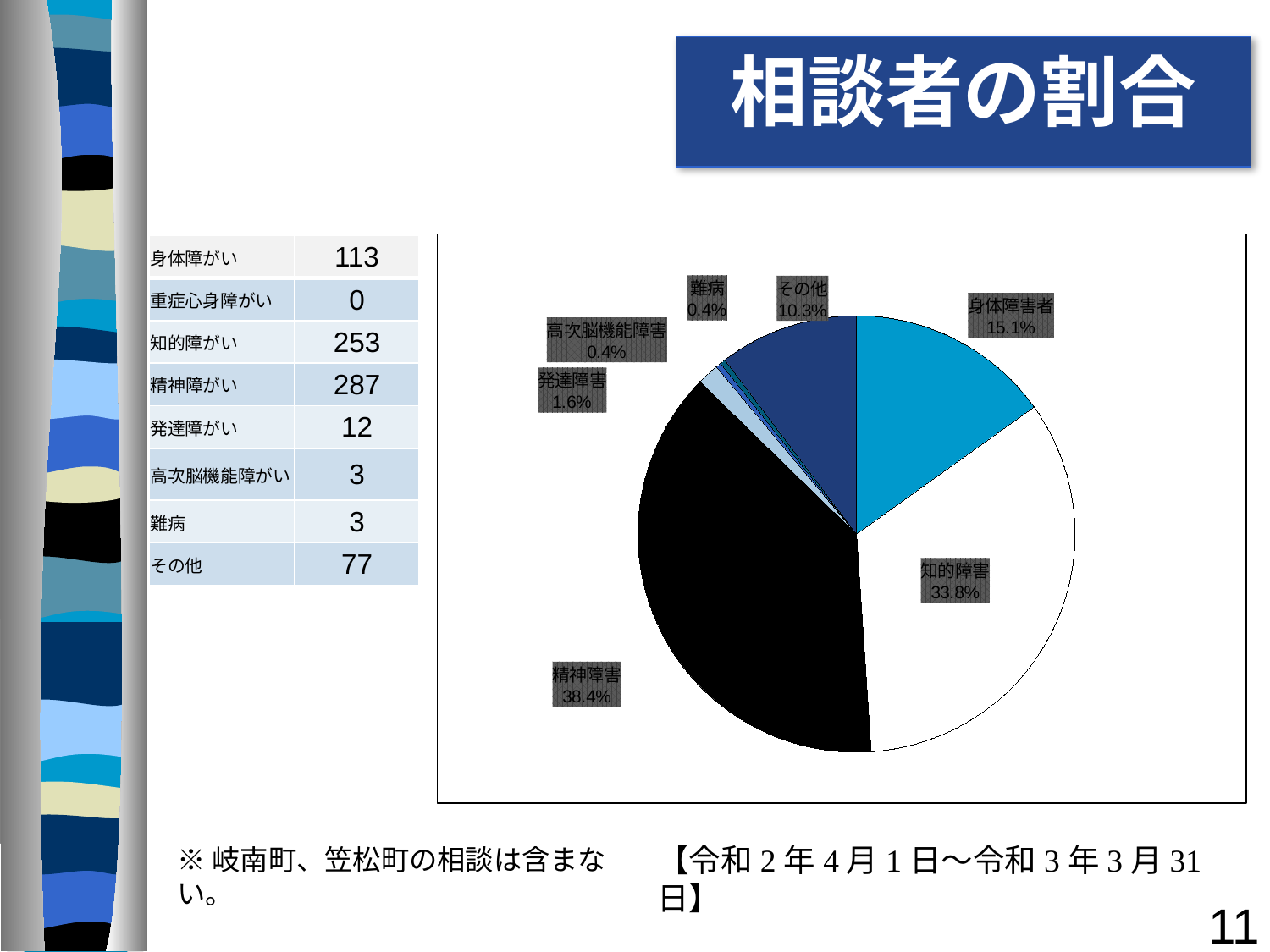

相談者の割合

### Chart

| Category |  |
|---|---|
| 身体障害者 | 113.0 |
| 重症心身障害 | 0.0 |
| 知的障害 | 253.0 |
| 精神障害 | 287.0 |
| 発達障害 | 12.0 |
| 高次脳機能障害 | 3.0 |
| 難病 | 3.0 |
| その他 | 77.0 |
| 身体障がい | 113 |
| --- | --- |
| 重症心身障がい | 0 |
| 知的障がい | 253 |
| 精神障がい | 287 |
| 発達障がい | 12 |
| 高次脳機能障がい | 3 |
| 難病 | 3 |
| その他 | 77 |
【令和2年4月1日～令和3年3月31日】
※岐南町、笠松町の相談は含まない。

11